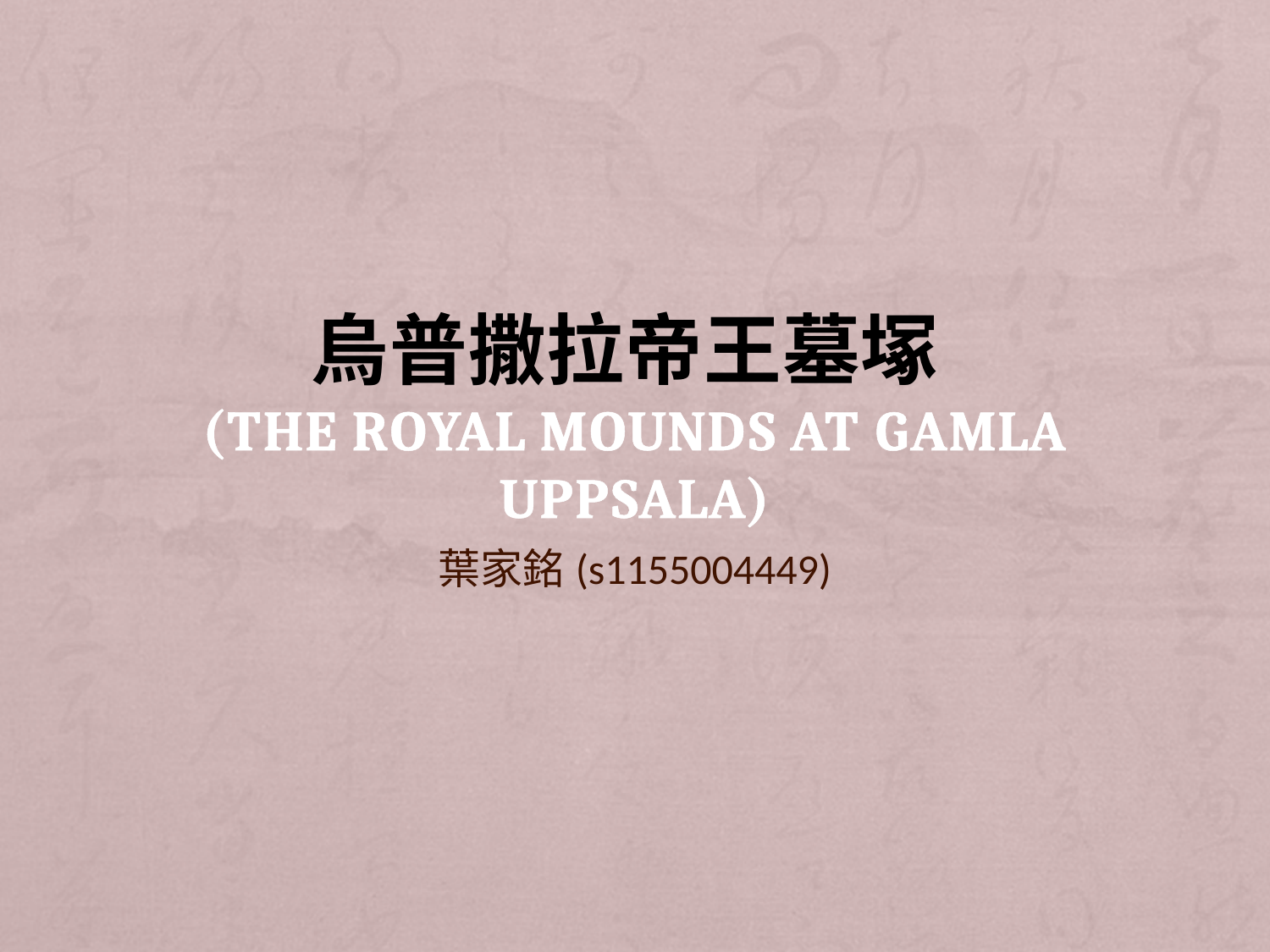

# 烏普撒拉帝王墓塚 (The Royal Mounds at Gamla Uppsala)
葉家銘(s1155004449)